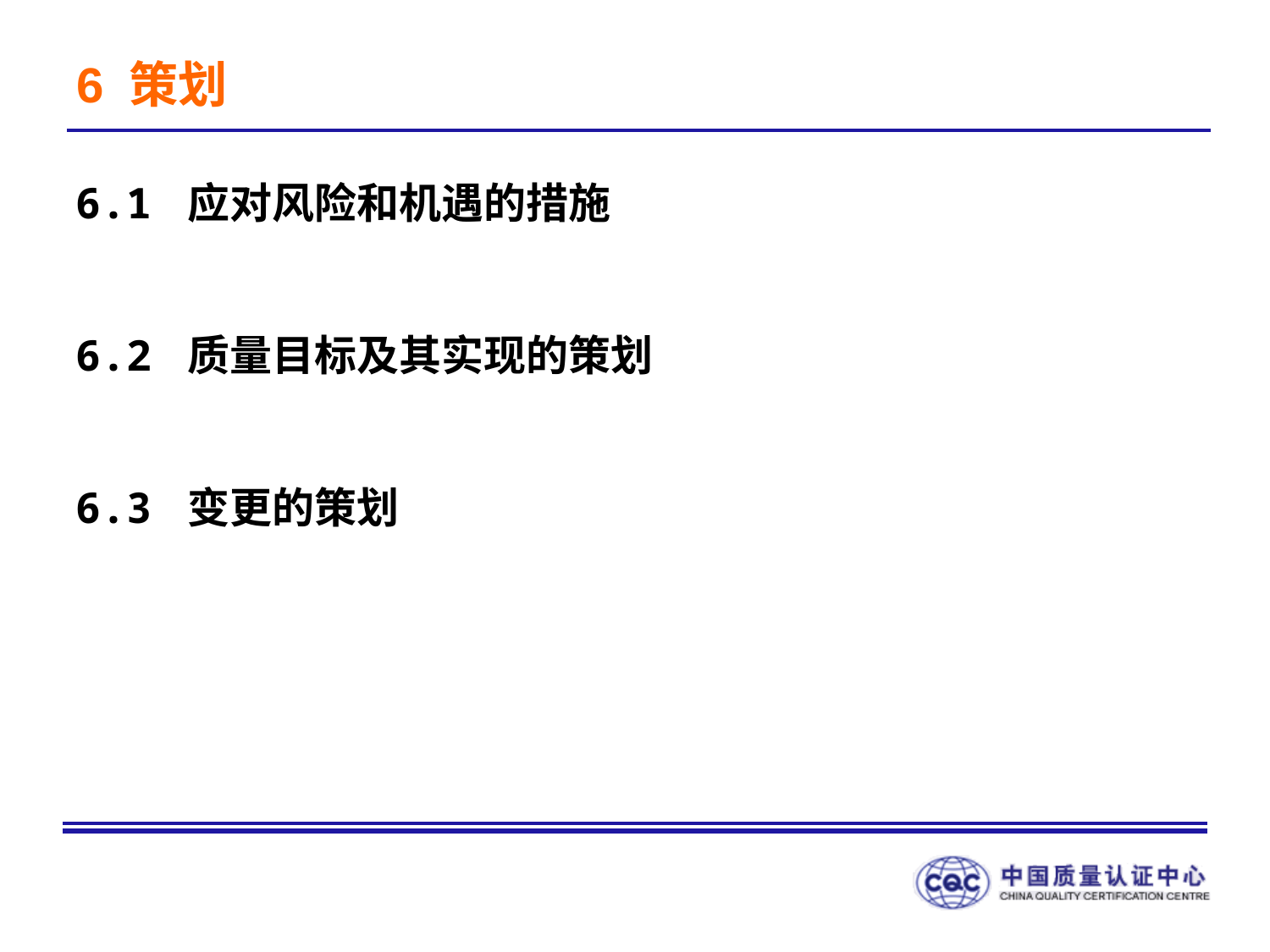

6 策划
6.1 应对风险和机遇的措施

6.2 质量目标及其实现的策划

6.3 变更的策划